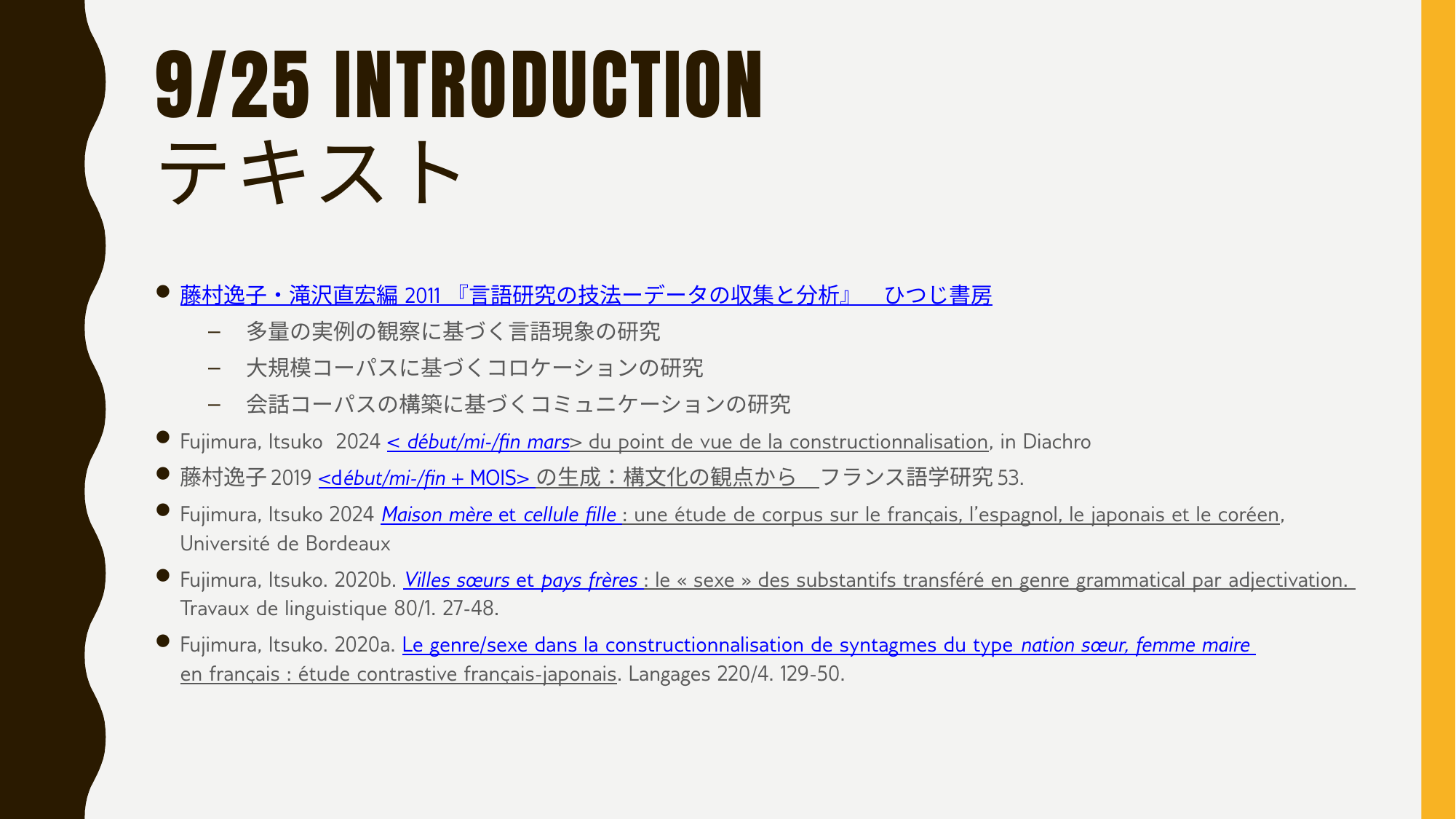

# 9/25 Introduction テキスト
藤村逸子・滝沢直宏編 2011 『言語研究の技法ーデータの収集と分析』　ひつじ書房
多量の実例の観察に基づく言語現象の研究
大規模コーパスに基づくコロケーションの研究
会話コーパスの構築に基づくコミュニケーションの研究
Fujimura, Itsuko  2024 < début/mi-/fin mars> du point de vue de la constructionnalisation, in Diachro
藤村逸子2019 <début/mi-/fin + MOIS> の生成：構文化の観点から　フランス語学研究53.
Fujimura, Itsuko 2024 Maison mère et cellule fille : une étude de corpus sur le français, l’espagnol, le japonais et le coréen, Université de Bordeaux
Fujimura, Itsuko. 2020b. Villes sœurs et pays frères : le « sexe » des substantifs transféré en genre grammatical par adjectivation. Travaux de linguistique 80/1. 27‑48.
Fujimura, Itsuko. 2020a. Le genre/sexe dans la constructionnalisation de syntagmes du type nation sœur, femme maire en français : étude contrastive français-japonais. Langages 220/4. 129‑50.